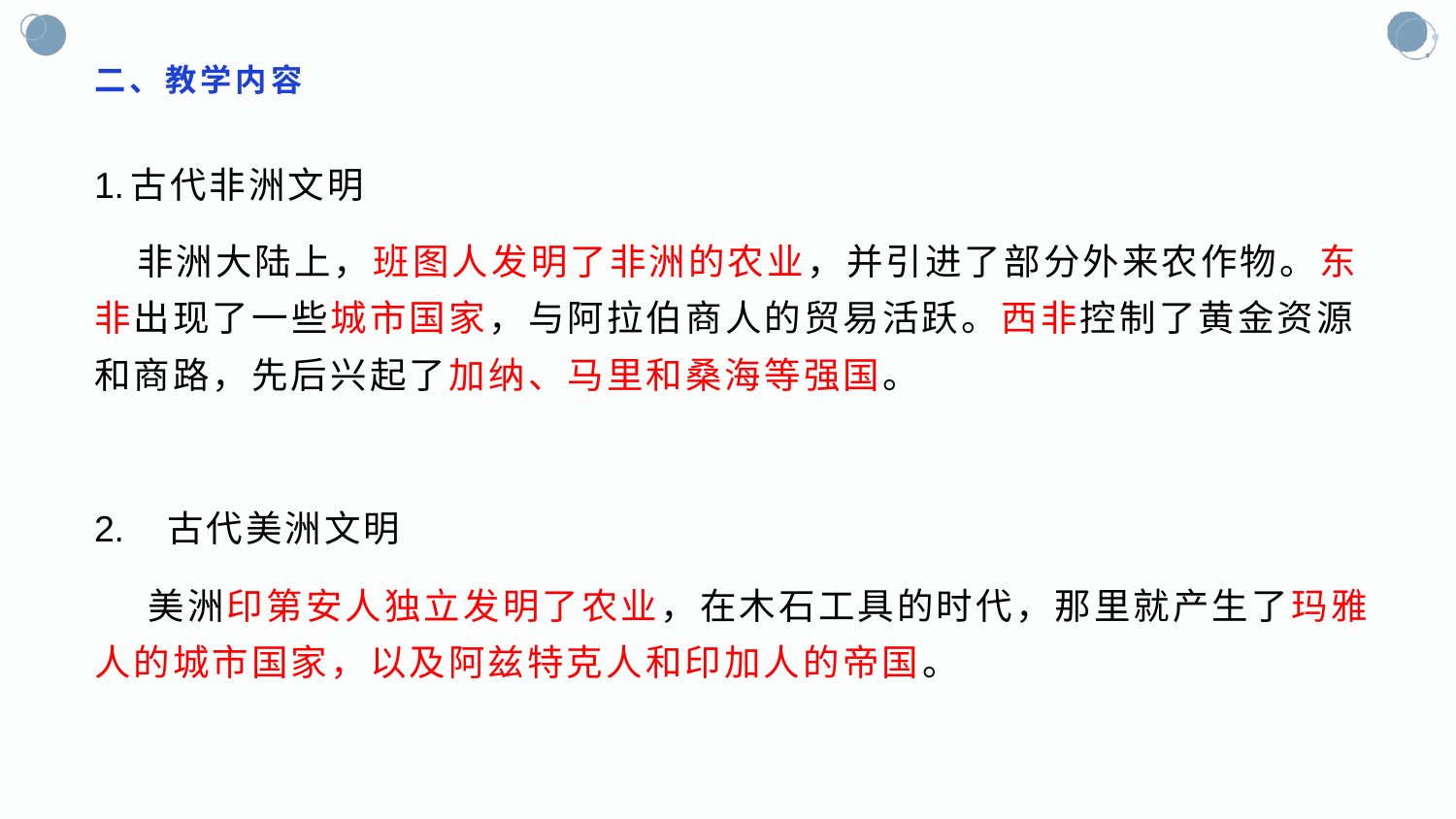

# 二、教学内容
古代非洲文明
   非洲大陆上，班图人发明了非洲的农业，并引进了部分外来农作物。东非出现了一些城市国家，与阿拉伯商人的贸易活跃。西非控制了黄金资源和商路，先后兴起了加纳、马里和桑海等强国。

古代美洲文明
    美洲印第安人独立发明了农业，在木石工具的时代，那里就产生了玛雅人的城市国家，以及阿兹特克人和印加人的帝国。